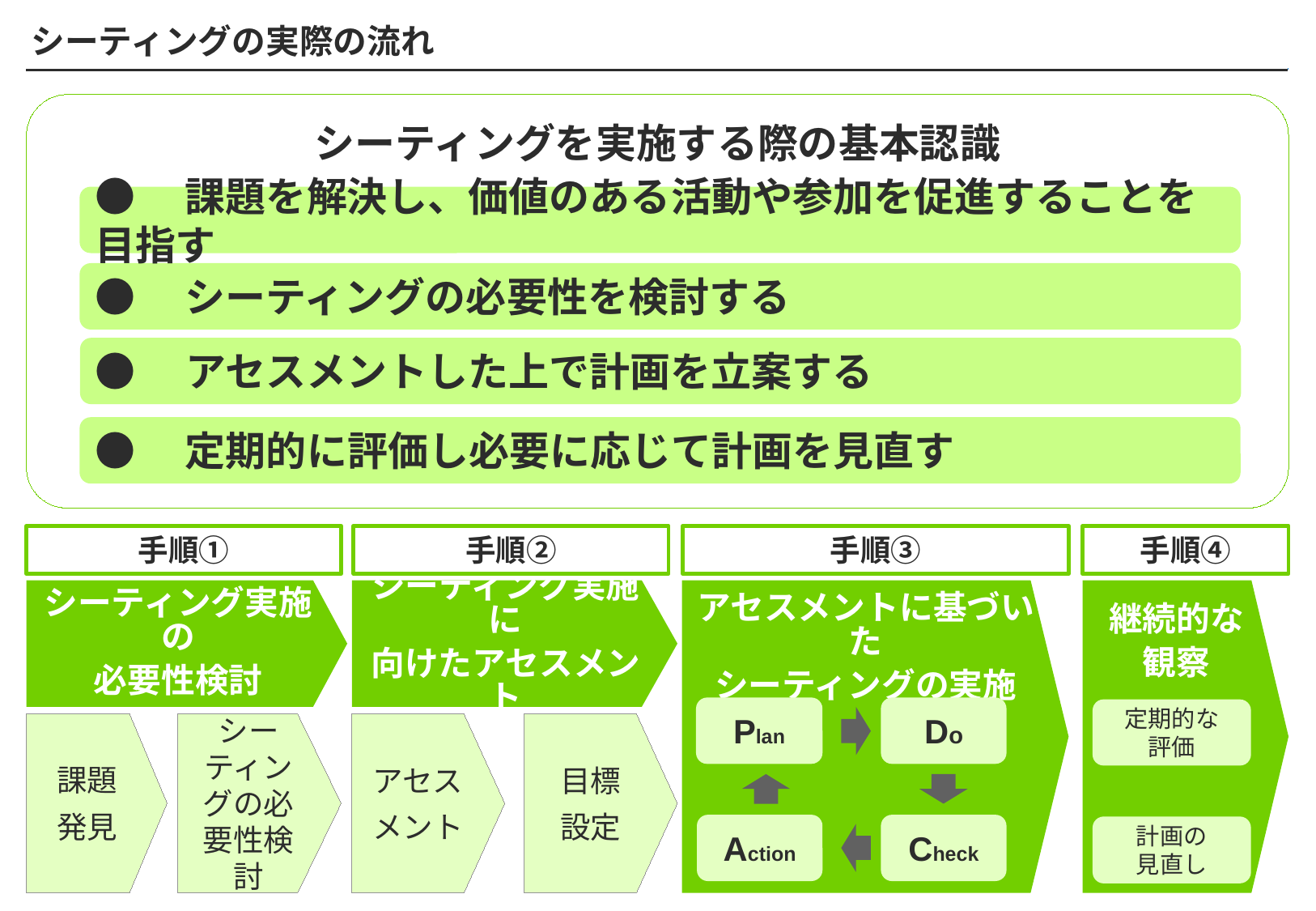

# シーティングの実際の流れ
シーティングを実施する際の基本認識

●　課題を解決し、価値のある活動や参加を促進することを目指す
●　シーティングの必要性を検討する
●　アセスメントした上で計画を立案する
●　定期的に評価し必要に応じて計画を見直す
手順③
手順②
手順④
手順①
シーティング実施の
必要性検討
シーティング実施に
向けたアセスメント

アセスメントに基づいた
シーティングの実施

継続的な
観察

Plan
Do
定期的な
評価
課題
発見
シーティングの必要性検討
アセス
メント
目標
設定

Action
Check
計画の
見直し